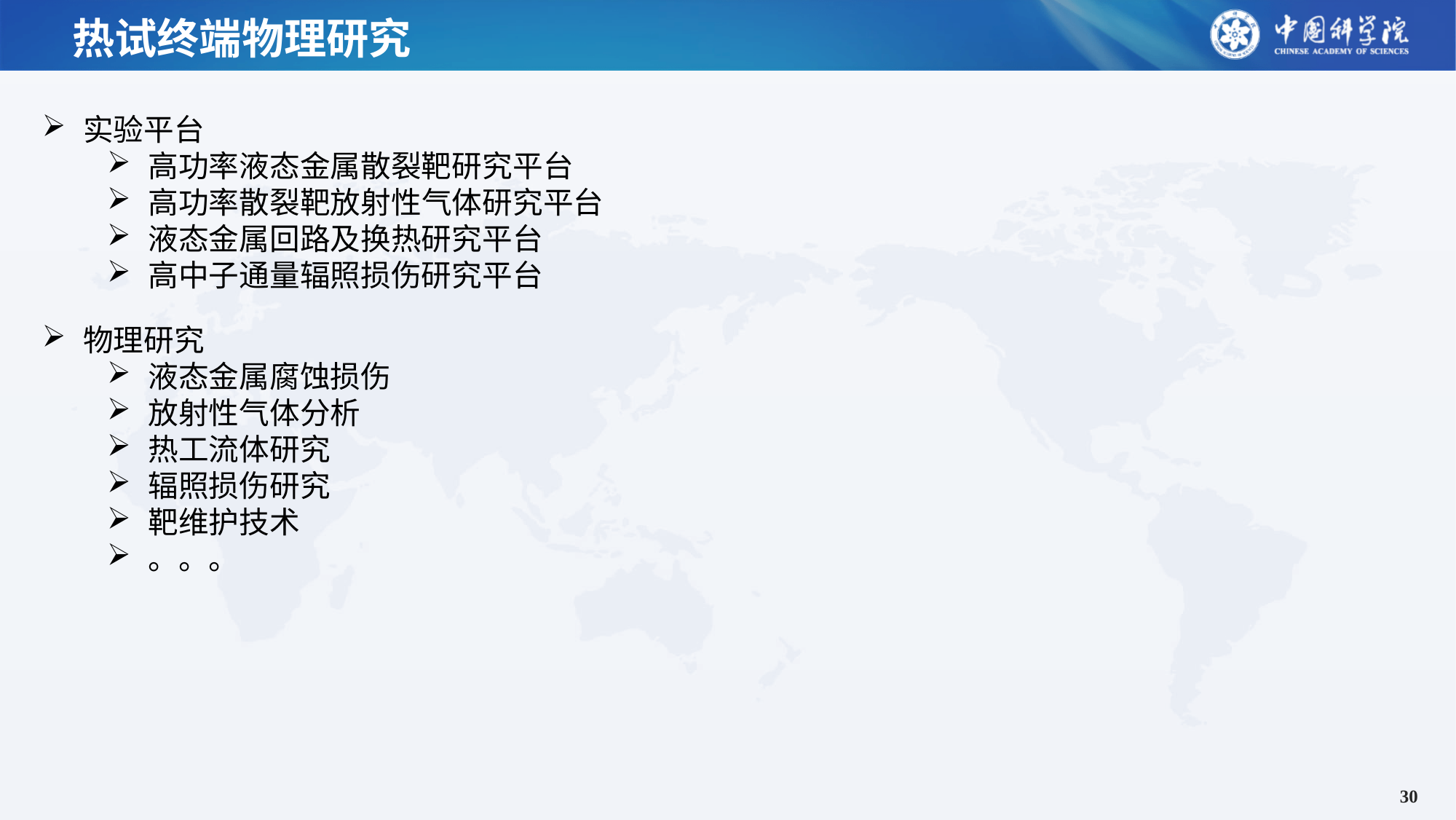

# 热试终端物理研究
实验平台
高功率液态金属散裂靶研究平台
高功率散裂靶放射性气体研究平台
液态金属回路及换热研究平台
高中子通量辐照损伤研究平台

物理研究
液态金属腐蚀损伤
放射性气体分析
热工流体研究
辐照损伤研究
靶维护技术
。。。